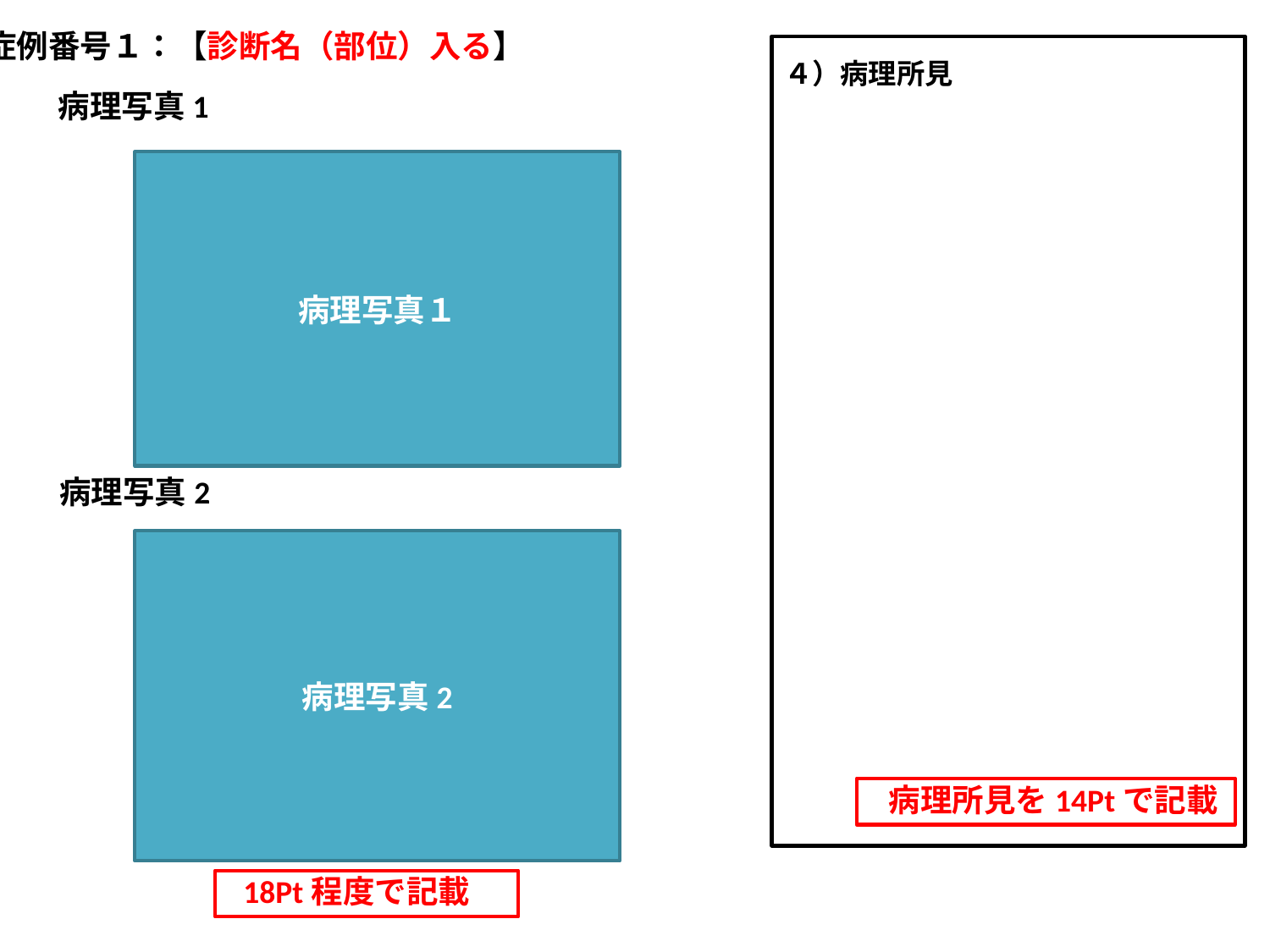

症例番号１：【診断名（部位）入る】

４）病理所見
病理写真1
病理写真１
病理写真2
病理写真2
病理所見を14Ptで記載

18Pt程度で記載